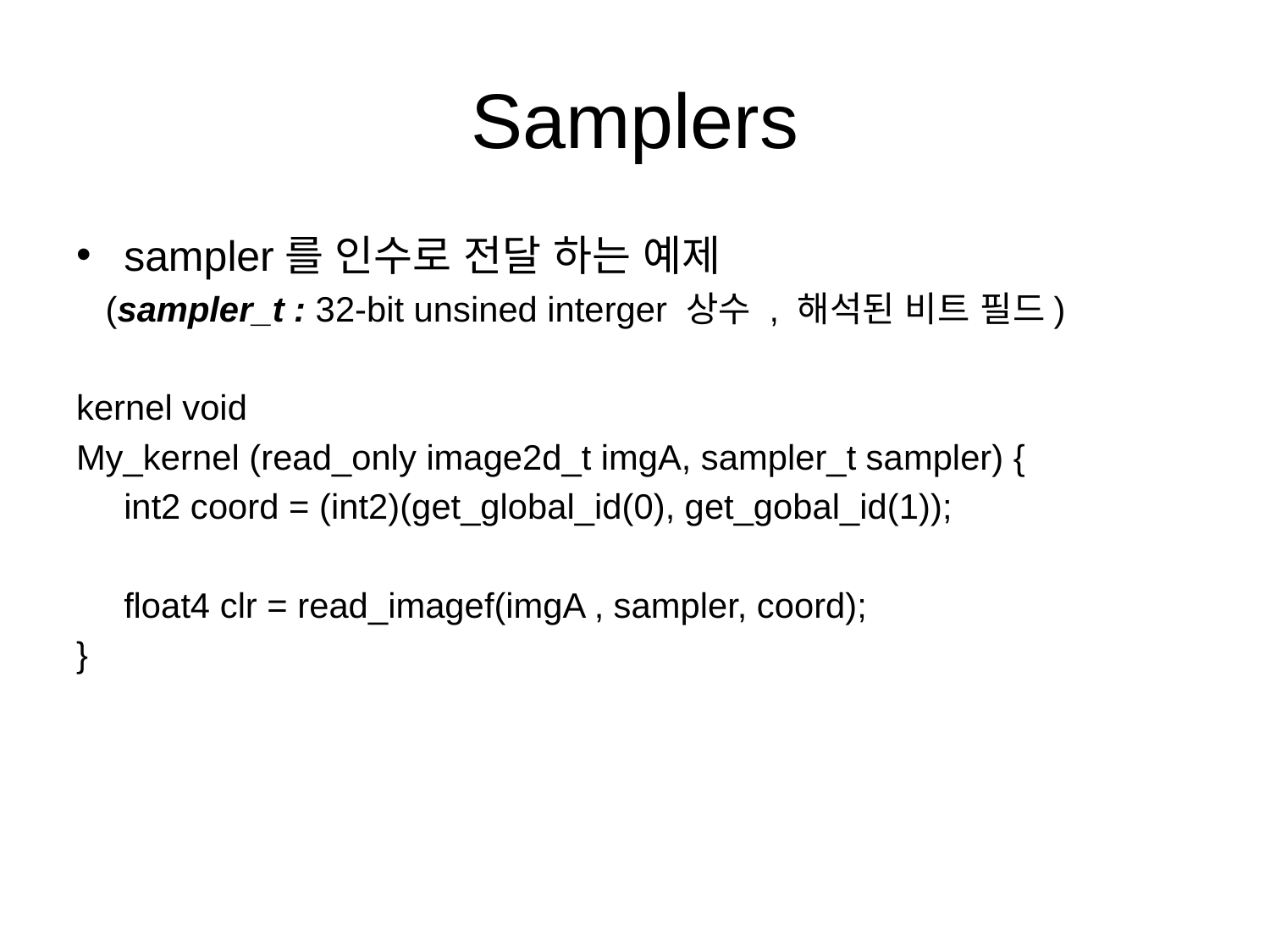

# Samplers
sampler를 인수로 전달 하는 예제
   (sampler_t : 32-bit unsined interger 상수 , 해석된 비트 필드)

kernel void
My_kernel (read_only image2d_t imgA, sampler_t sampler) {
	int2 coord = (int2)(get_global_id(0), get_gobal_id(1));

	float4 clr = read_imagef(imgA , sampler, coord);
}